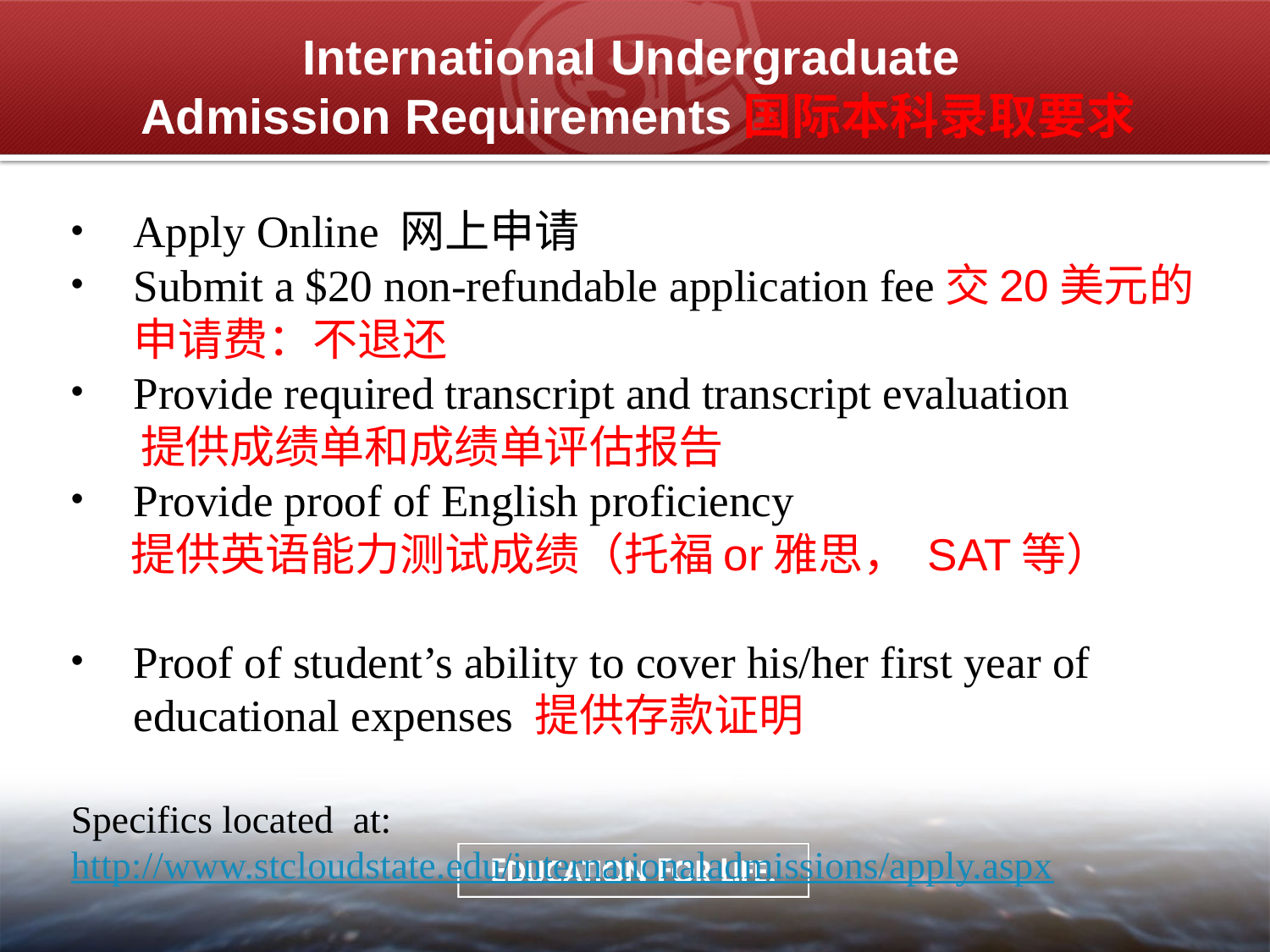

# International Undergraduate Admission Requirements国际本科录取要求
Apply Online 网上申请
Submit a $20 non-refundable application fee交20美元的申请费：不退还
Provide required transcript and transcript evaluation
      提供成绩单和成绩单评估报告
Provide proof of English proficiency
     提供英语能力测试成绩（托福or雅思， SAT等）

Proof of student’s ability to cover his/her first year of educational expenses 提供存款证明

Specifics located  at: http://www.stcloudstate.edu/internationaladmissions/apply.aspx